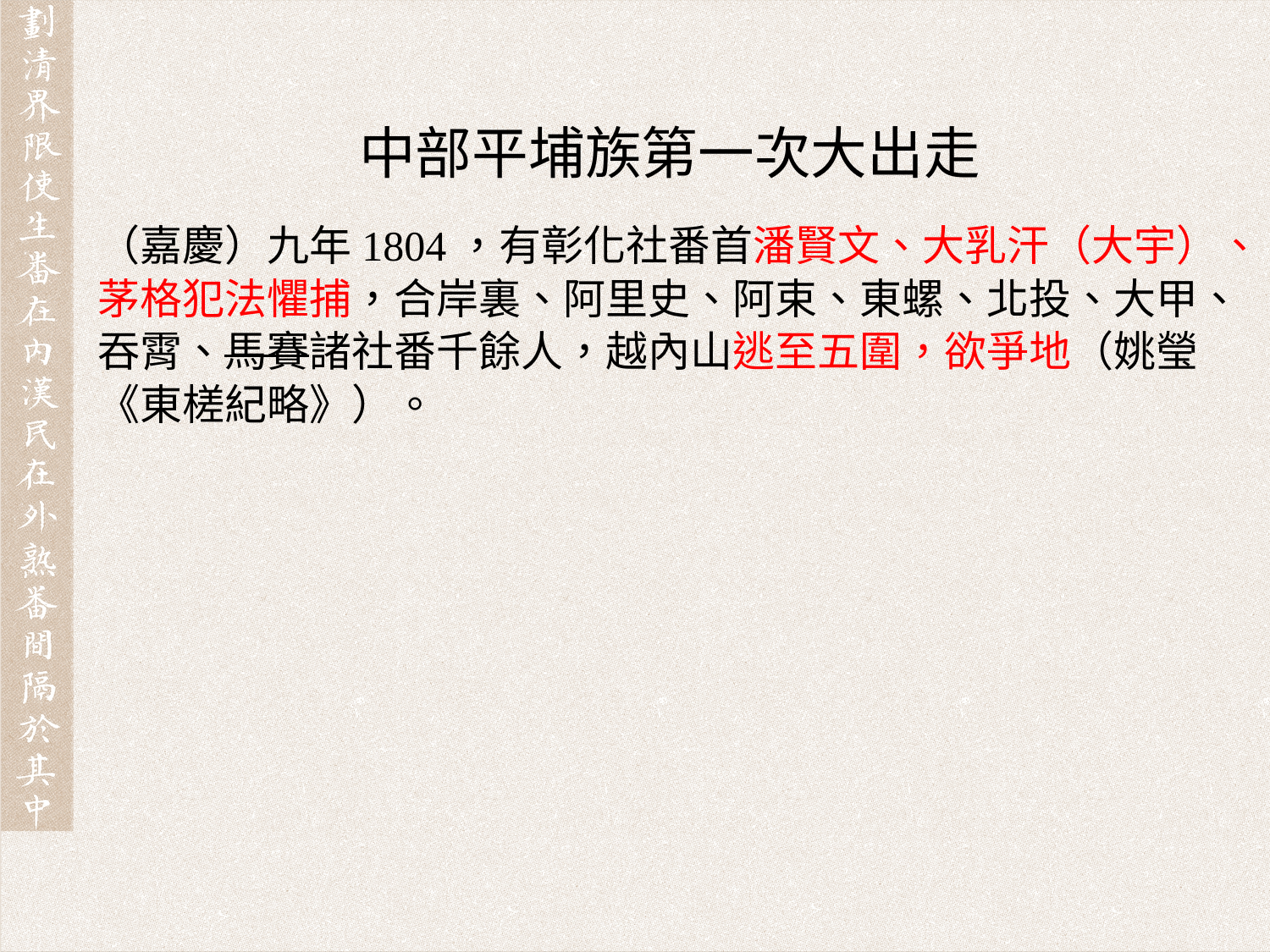

中部平埔族第一次大出走
（嘉慶）九年1804，有彰化社番首潘賢文、大乳汗（大宇）、茅格犯法懼捕，合岸裏、阿里史、阿束、東螺、北投、大甲、吞霄、馬賽諸社番千餘人，越內山逃至五圍，欲爭地（姚瑩《東槎紀略》）。